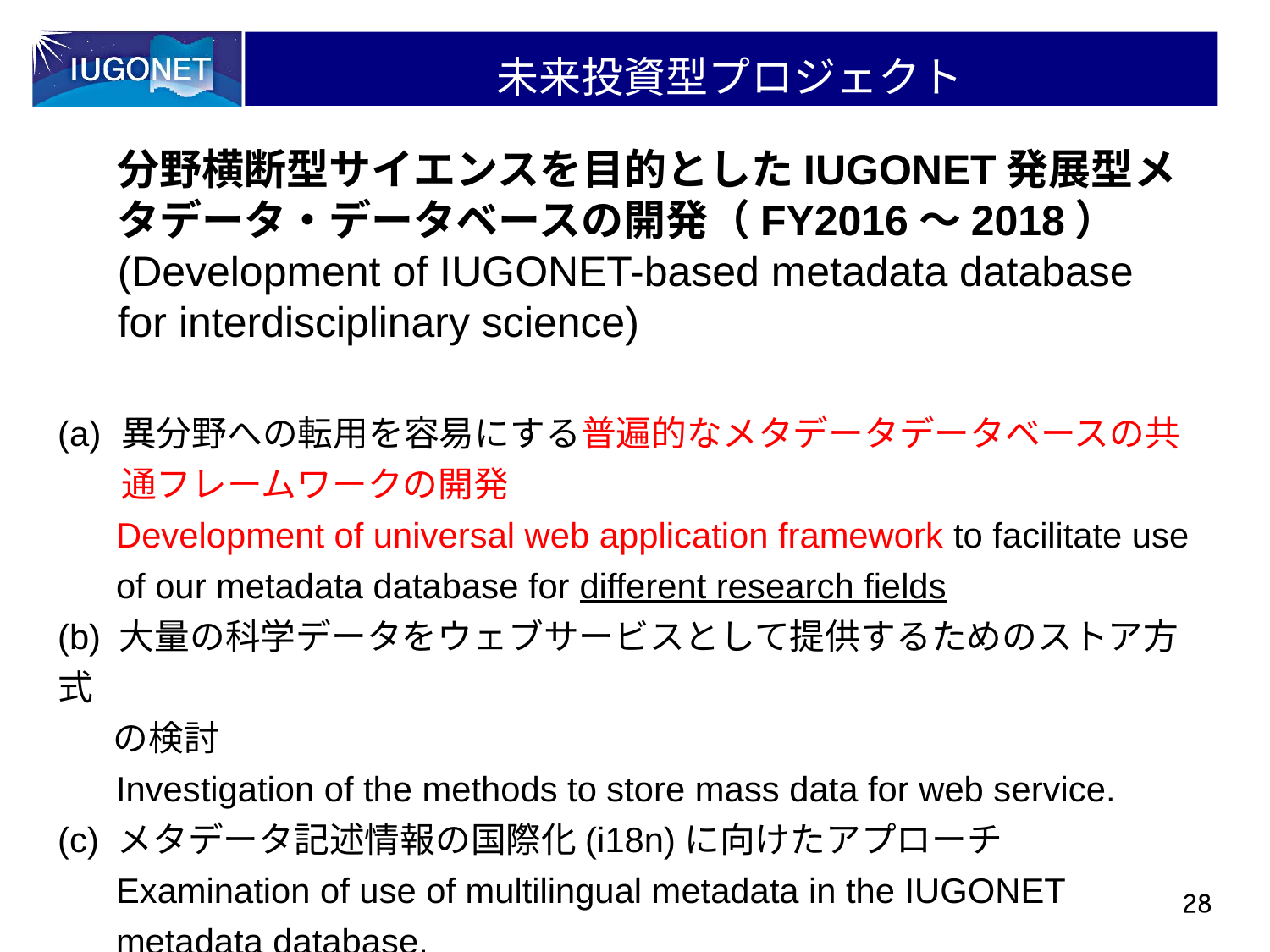

# 未来投資型プロジェクト
分野横断型サイエンスを目的としたIUGONET発展型メタデータ・データベースの開発（FY2016～2018）
(Development of IUGONET-based metadata database for interdisciplinary science)
異分野への転用を容易にする普遍的なメタデータデータベースの共通フレームワークの開発
      Development of universal web application framework to facilitate use
      of our metadata database for different research fields
(b) 大量の科学データをウェブサービスとして提供するためのストア方式
      の検討
      Investigation of the methods to store mass data for web service.
(c) メタデータ記述情報の国際化(i18n)に向けたアプローチ
      Examination of use of multilingual metadata in the IUGONET
      metadata database.
28